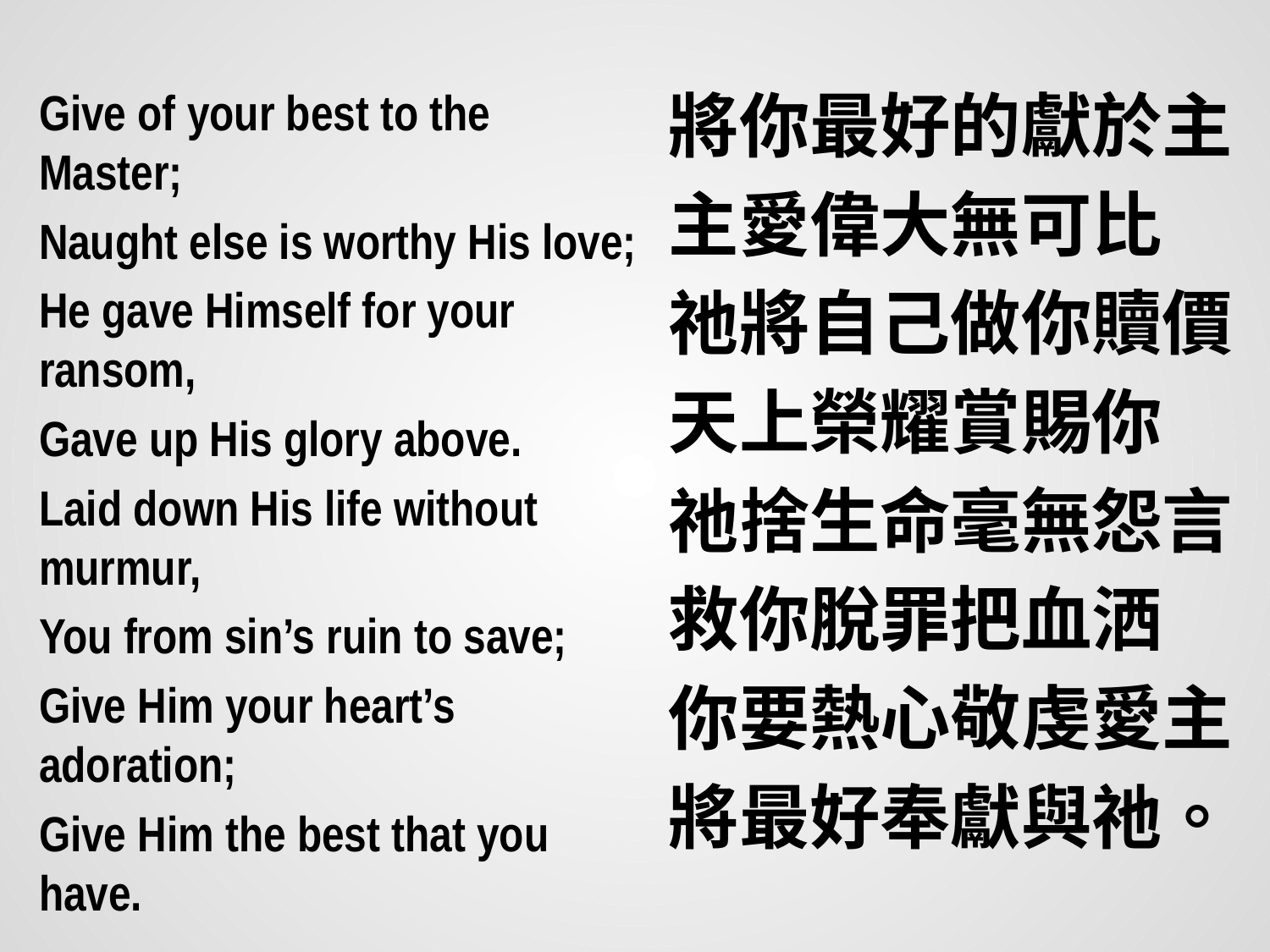

Give of your best to the Master;
Naught else is worthy His love;
He gave Himself for your ransom,
Gave up His glory above.
Laid down His life without murmur,
You from sin’s ruin to save;
Give Him your heart’s adoration;
Give Him the best that you have.
將你最好的獻於主
主愛偉大無可比
祂將自己做你贖價
天上榮耀賞賜你
祂捨生命毫無怨言
救你脫罪把血洒
你要熱心敬虔愛主
將最好奉獻與祂。